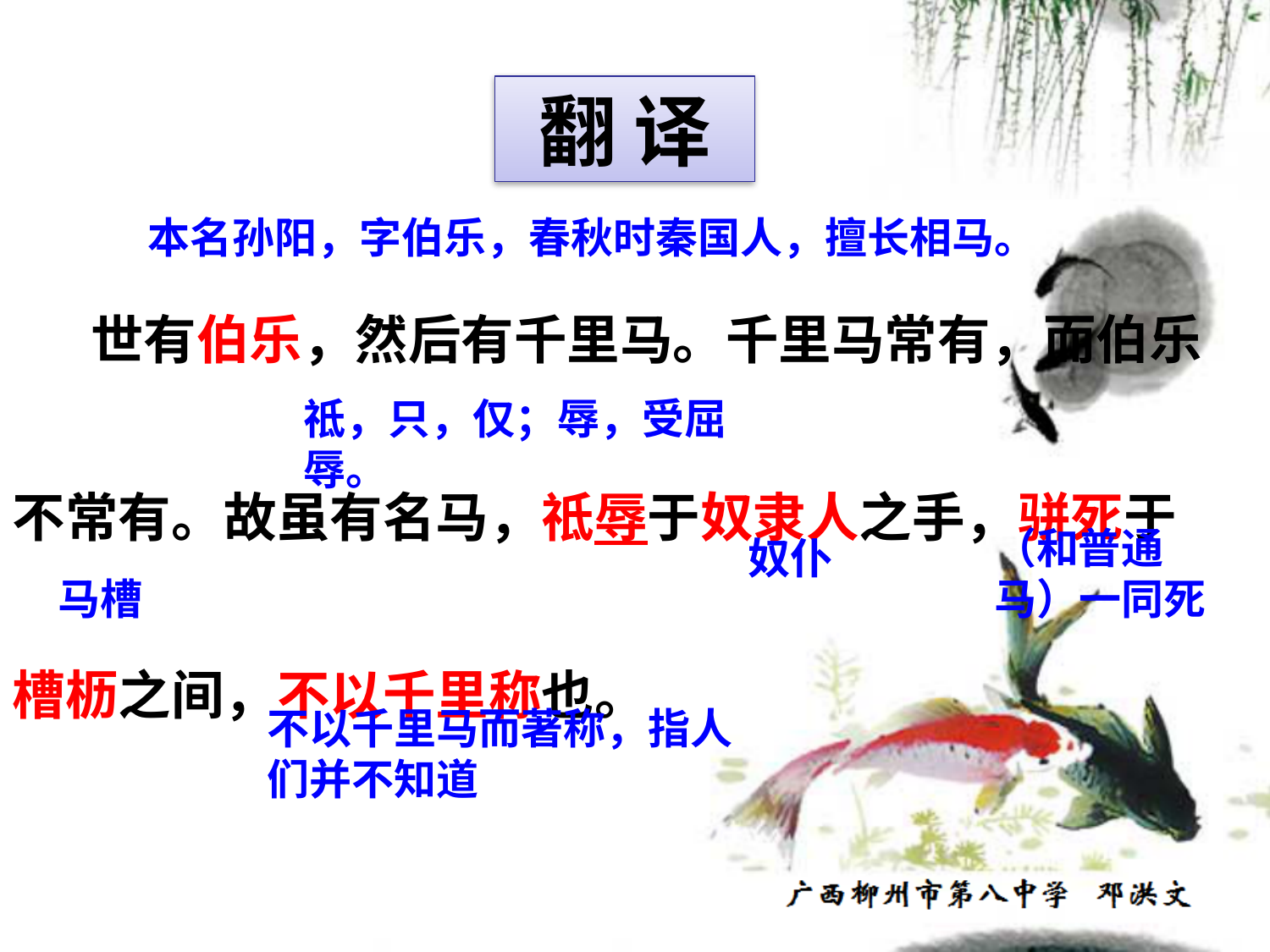

翻 译
世有伯乐，然后有千里马。千里马常有，而伯乐不常有。故虽有名马，祗辱于奴隶人之手，骈死于槽枥之间，不以千里称也。
本名孙阳，字伯乐，春秋时秦国人，擅长相马。
祗，只，仅；辱，受屈辱。
（和普通马）一同死
奴仆
马槽
不以千里马而著称，指人们并不知道